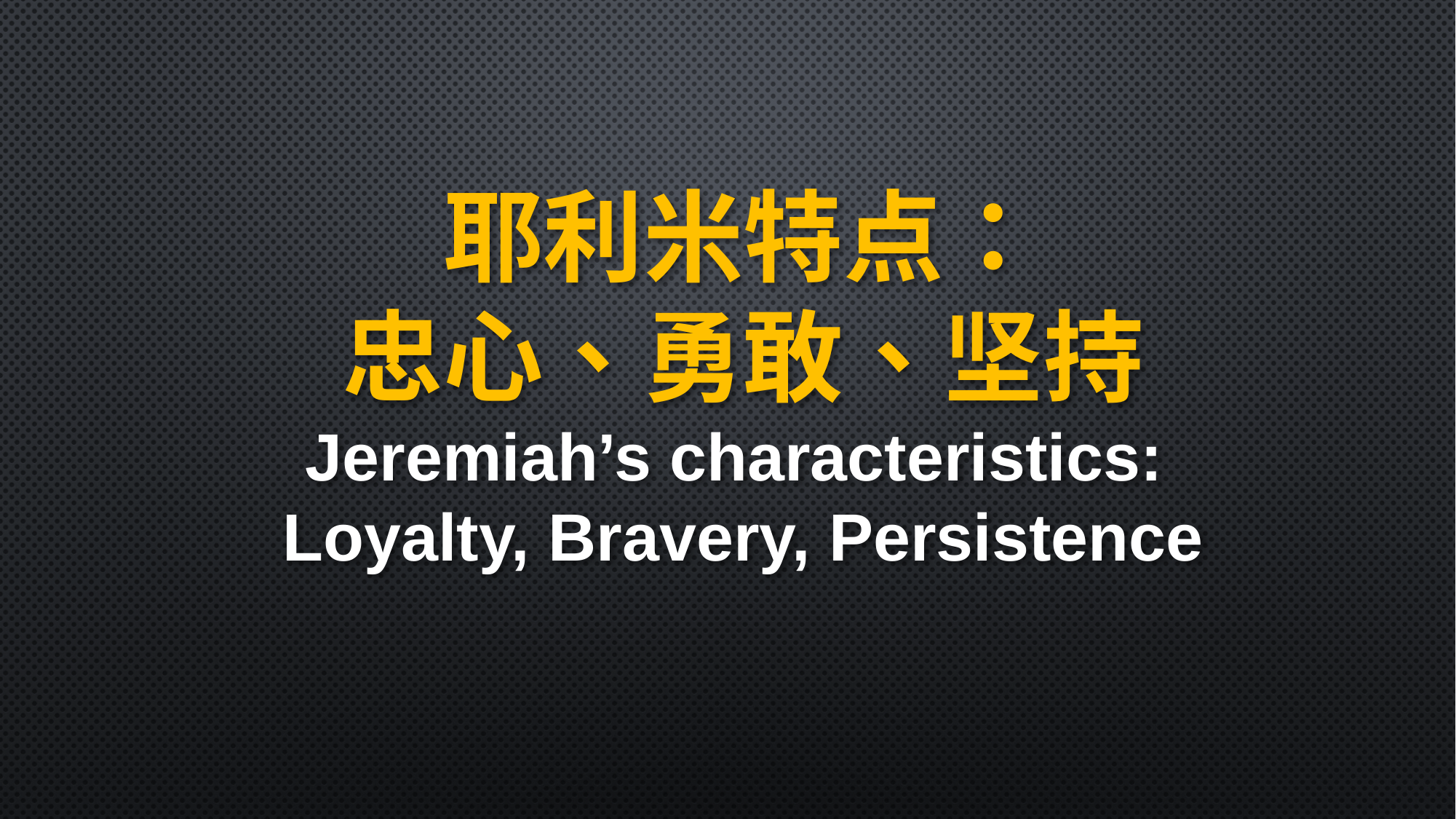

耶利米特点：
忠心、勇敢、坚持
Jeremiah’s characteristics:
Loyalty, Bravery, Persistence